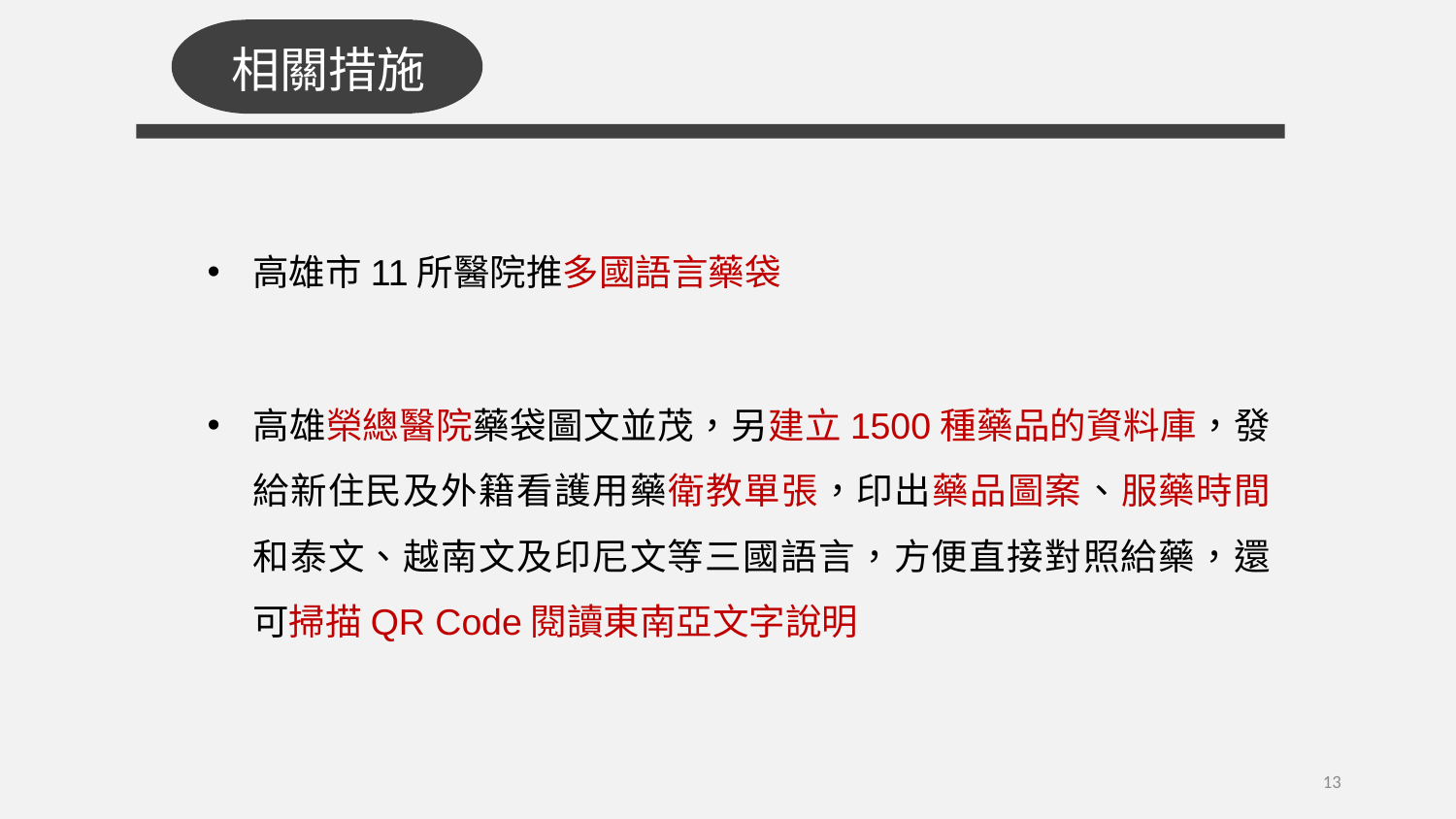

相關措施

高雄市11所醫院推多國語言藥袋

高雄榮總醫院藥袋圖文並茂，另建立1500種藥品的資料庫，發給新住民及外籍看護用藥衛教單張，印出藥品圖案、服藥時間和泰文、越南文及印尼文等三國語言，方便直接對照給藥，還可掃描QR Code閱讀東南亞文字說明
13